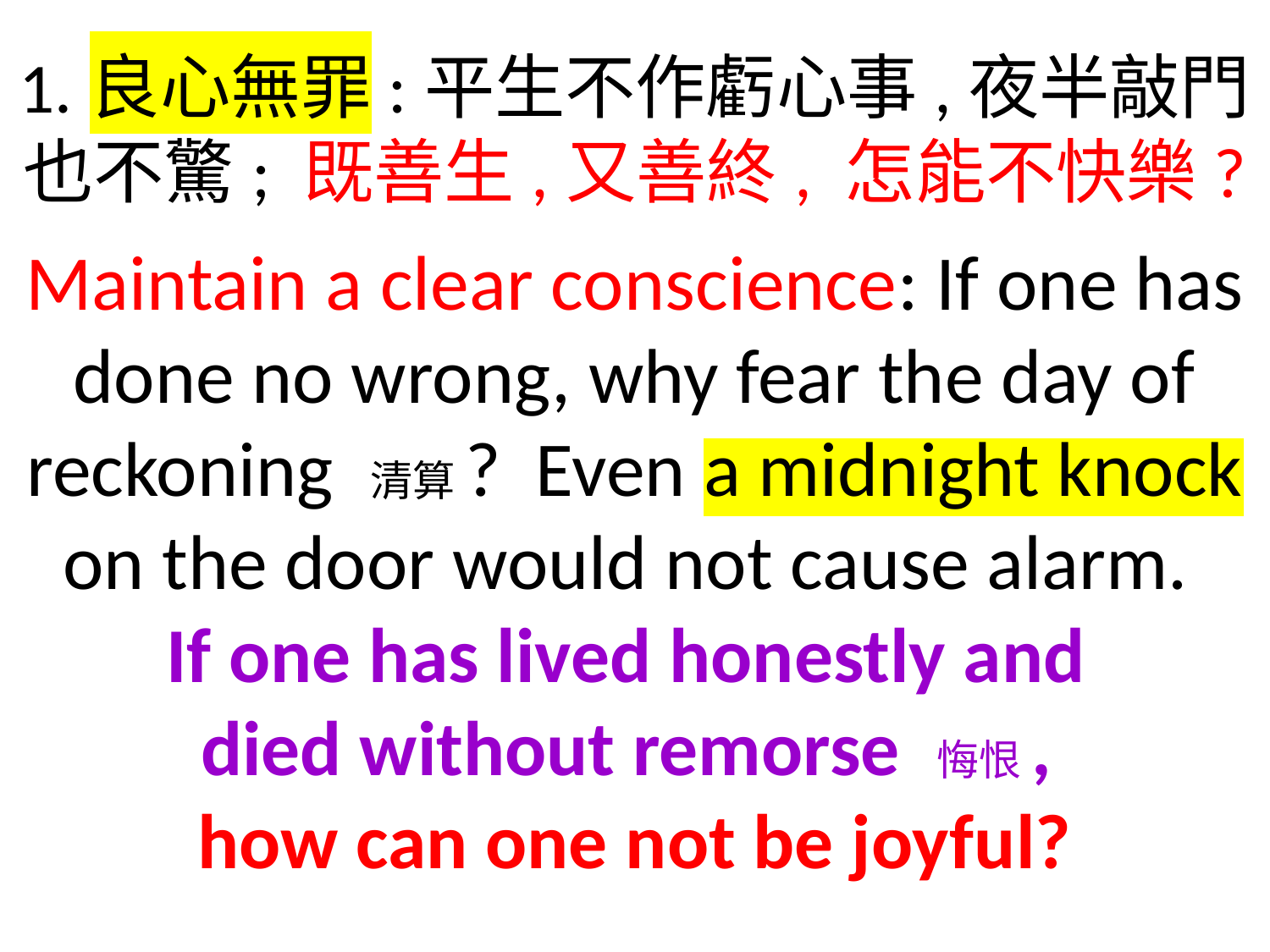

1.良心無罪:平生不作虧心事,夜半敲門也不驚; 既善生,又善終, 怎能不快樂?
Maintain a clear conscience: If one has done no wrong, why fear the day of reckoning 清算?  Even a midnight knock on the door would not cause alarm.
If one has lived honestly and
died without remorse 悔恨,
how can one not be joyful?